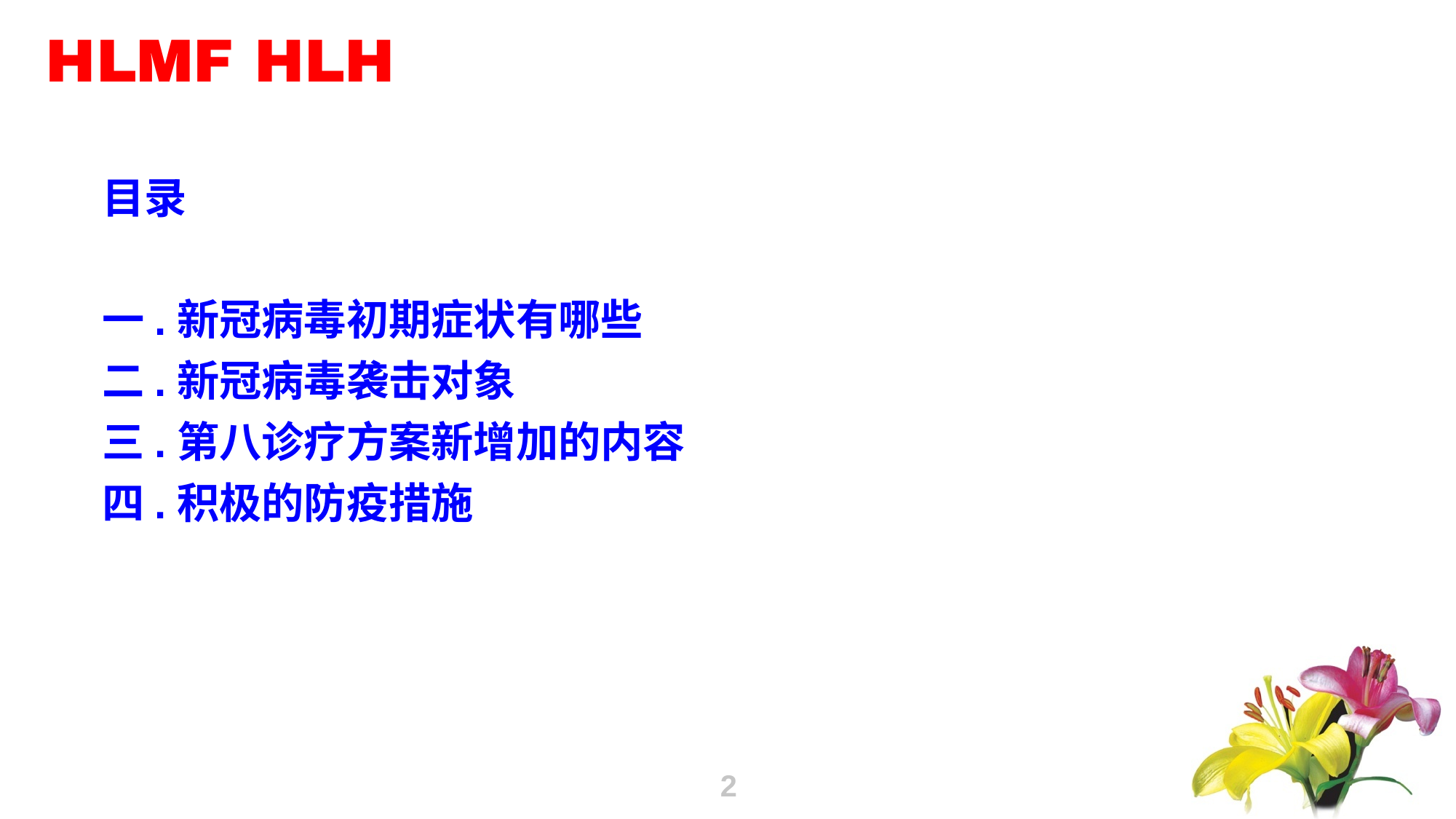

目录

一.新冠病毒初期症状有哪些
二.新冠病毒袭击对象
三.第八诊疗方案新增加的内容
四.积极的防疫措施
2